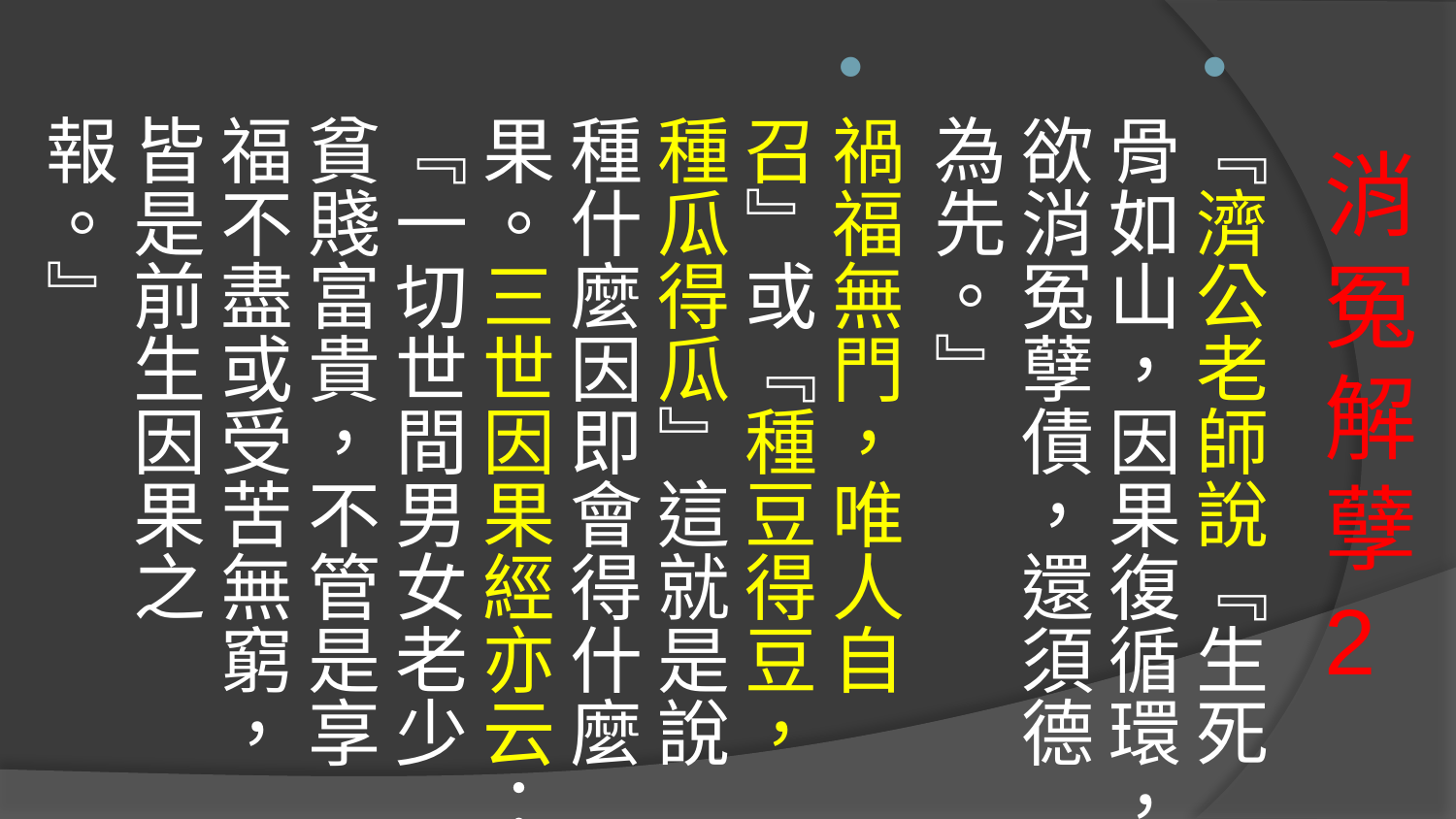

『濟公老師說『生死骨如山，因果復循環，欲消冤孽債，還須德為先。』
禍福無門，唯人自召』或『種豆得豆，種瓜得瓜』這就是說種什麼因即會得什麼果。三世因果經亦云：『一切世間男女老少貧賤富貴，不管是享福不盡或受苦無窮，皆是前生因果之報。』
# 消冤解孽 2